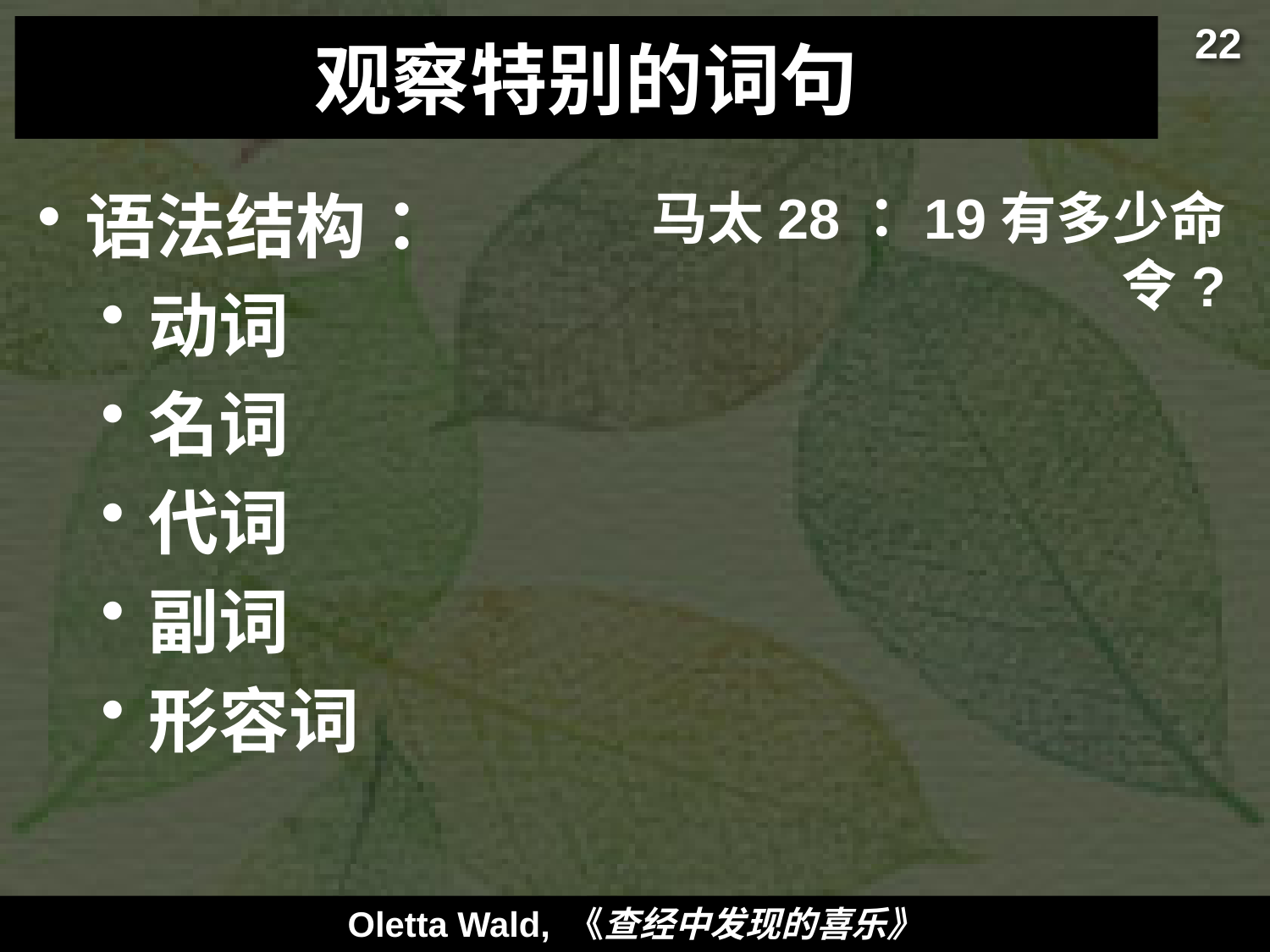

22
# 观察特别的词句
语法结构：
动词
名词
代词
副词
形容词
马太28：19有多少命令?
Oletta Wald, 《查经中发现的喜乐》